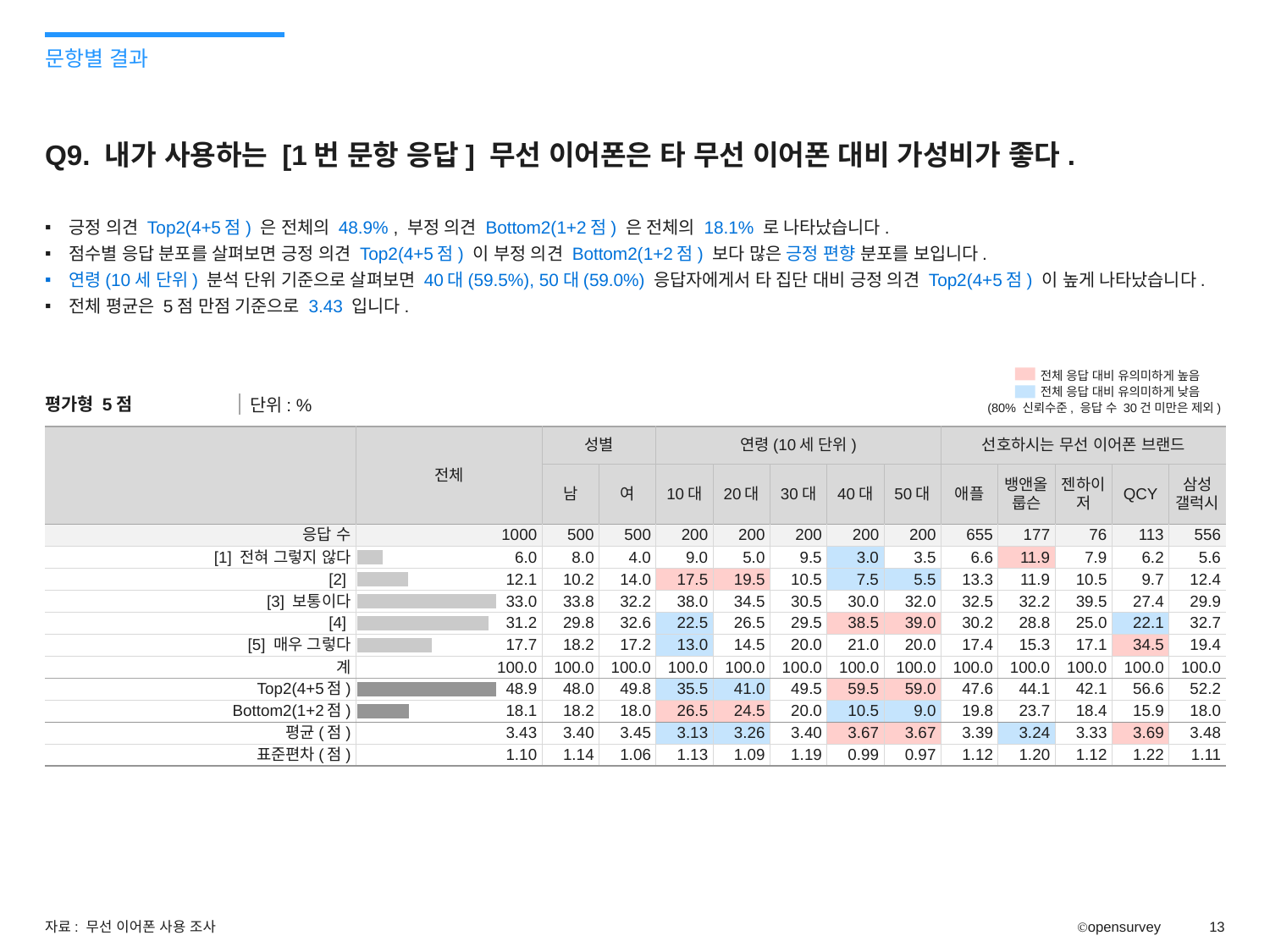

문항별 결과
# Q9. 내가 사용하는 [1번 문항 응답] 무선 이어폰은 타 무선 이어폰 대비 가성비가 좋다.
긍정 의견 Top2(4+5점) 은 전체의 48.9% , 부정 의견 Bottom2(1+2점) 은 전체의 18.1% 로 나타났습니다.
점수별 응답 분포를 살펴보면 긍정 의견 Top2(4+5점) 이 부정 의견 Bottom2(1+2점) 보다 많은 긍정 편향 분포를 보입니다.
연령(10세 단위) 분석 단위 기준으로 살펴보면 40대(59.5%), 50대(59.0%) 응답자에게서 타 집단 대비 긍정 의견 Top2(4+5점) 이 높게 나타났습니다.
전체 평균은 5점 만점 기준으로 3.43 입니다.
H
전체 응답 대비 유의미하게 높음
전체 응답 대비 유의미하게 낮음
L
평가형 5점
단위: %
(80% 신뢰수준, 응답 수 30건 미만은 제외)
|  | 전체 | 성별 |  | 연령(10세 단위) |  |  |  |  | 선호하시는 무선 이어폰 브랜드 |  |  |  |  |
| --- | --- | --- | --- | --- | --- | --- | --- | --- | --- | --- | --- | --- | --- |
|  |  | 남 | 여 | 10대 | 20대 | 30대 | 40대 | 50대 | 애플 | 뱅앤올룹슨 | 젠하이저 | QCY | 삼성 갤럭시 |
| 응답 수 | 1000 | 500 | 500 | 200 | 200 | 200 | 200 | 200 | 655 | 177 | 76 | 113 | 556 |
| [1] 전혀 그렇지 않다 | 6.0 | 8.0 | 4.0 | 9.0 | 5.0 | 9.5 | 3.0 | 3.5 | 6.6 | 11.9 | 7.9 | 6.2 | 5.6 |
| [2] | 12.1 | 10.2 | 14.0 | 17.5 | 19.5 | 10.5 | 7.5 | 5.5 | 13.3 | 11.9 | 10.5 | 9.7 | 12.4 |
| [3] 보통이다 | 33.0 | 33.8 | 32.2 | 38.0 | 34.5 | 30.5 | 30.0 | 32.0 | 32.5 | 32.2 | 39.5 | 27.4 | 29.9 |
| [4] | 31.2 | 29.8 | 32.6 | 22.5 | 26.5 | 29.5 | 38.5 | 39.0 | 30.2 | 28.8 | 25.0 | 22.1 | 32.7 |
| [5] 매우 그렇다 | 17.7 | 18.2 | 17.2 | 13.0 | 14.5 | 20.0 | 21.0 | 20.0 | 17.4 | 15.3 | 17.1 | 34.5 | 19.4 |
| 계 | 100.0 | 100.0 | 100.0 | 100.0 | 100.0 | 100.0 | 100.0 | 100.0 | 100.0 | 100.0 | 100.0 | 100.0 | 100.0 |
| Top2(4+5점) | 48.9 | 48.0 | 49.8 | 35.5 | 41.0 | 49.5 | 59.5 | 59.0 | 47.6 | 44.1 | 42.1 | 56.6 | 52.2 |
| Bottom2(1+2점) | 18.1 | 18.2 | 18.0 | 26.5 | 24.5 | 20.0 | 10.5 | 9.0 | 19.8 | 23.7 | 18.4 | 15.9 | 18.0 |
| 평균(점) | 3.43 | 3.40 | 3.45 | 3.13 | 3.26 | 3.40 | 3.67 | 3.67 | 3.39 | 3.24 | 3.33 | 3.69 | 3.48 |
| 표준편차(점) | 1.10 | 1.14 | 1.06 | 1.13 | 1.09 | 1.19 | 0.99 | 0.97 | 1.12 | 1.20 | 1.12 | 1.22 | 1.11 |

### Chart

| Category | value |
|---|---|
| 1 | 6.0 |
| 2 | 12.1 |
| 3 | 33.0 |
| 4 | 31.2 |
| 5 | 17.7 |

### Chart

| Category | value |
|---|---|
| Top | 48.9 |
| Bottom | 18.1 |
자료: 무선 이어폰 사용 조사
Ⓒopensurvey
13